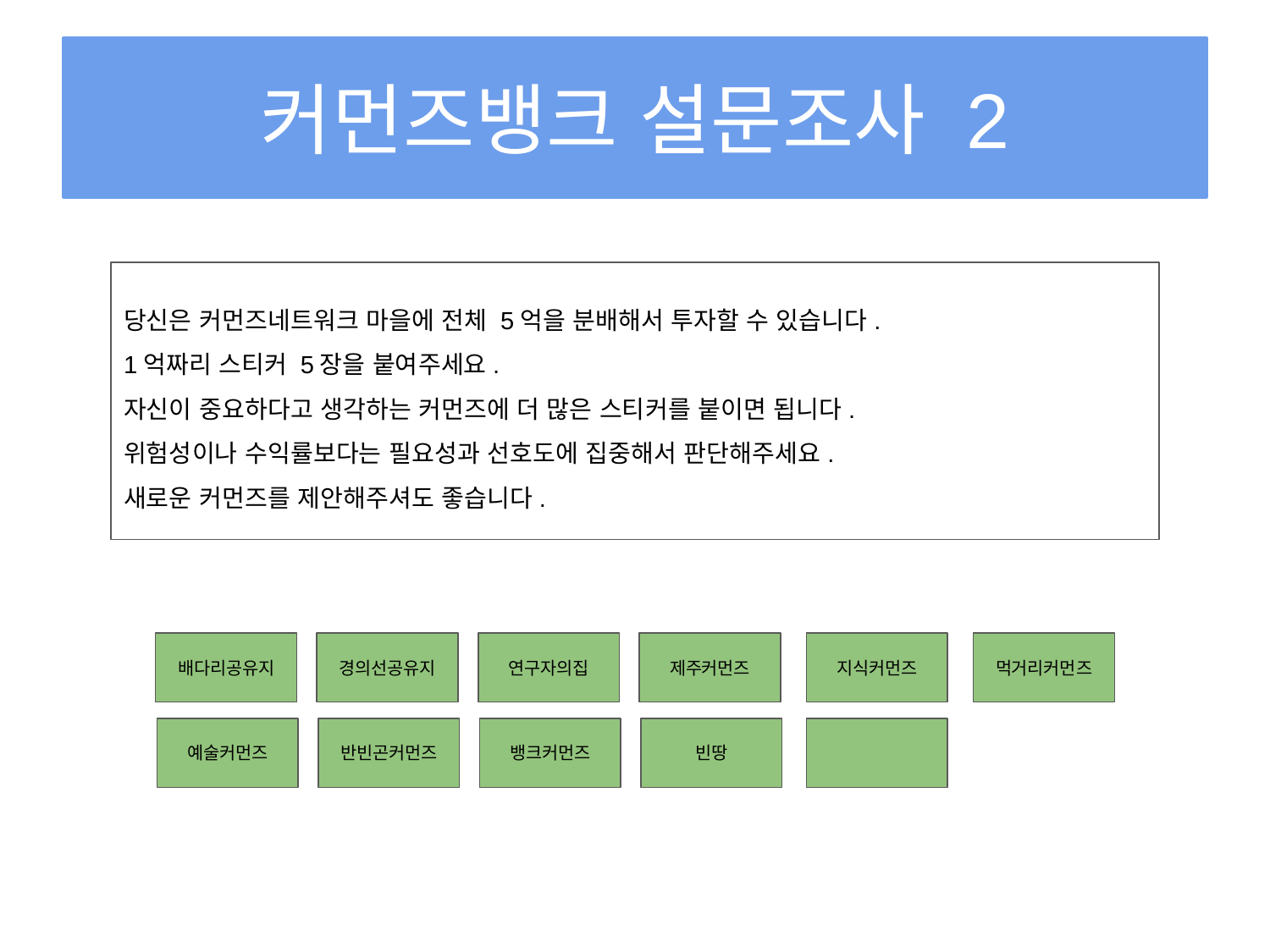

# 커먼즈뱅크 설문조사 2
당신은 커먼즈네트워크 마을에 전체 5억을 분배해서 투자할 수 있습니다.
1억짜리 스티커 5장을 붙여주세요.
자신이 중요하다고 생각하는 커먼즈에 더 많은 스티커를 붙이면 됩니다.
위험성이나 수익률보다는 필요성과 선호도에 집중해서 판단해주세요.
새로운 커먼즈를 제안해주셔도 좋습니다.
배다리공유지
경의선공유지
연구자의집
제주커먼즈
지식커먼즈
먹거리커먼즈
예술커먼즈
반빈곤커먼즈
뱅크커먼즈
빈땅